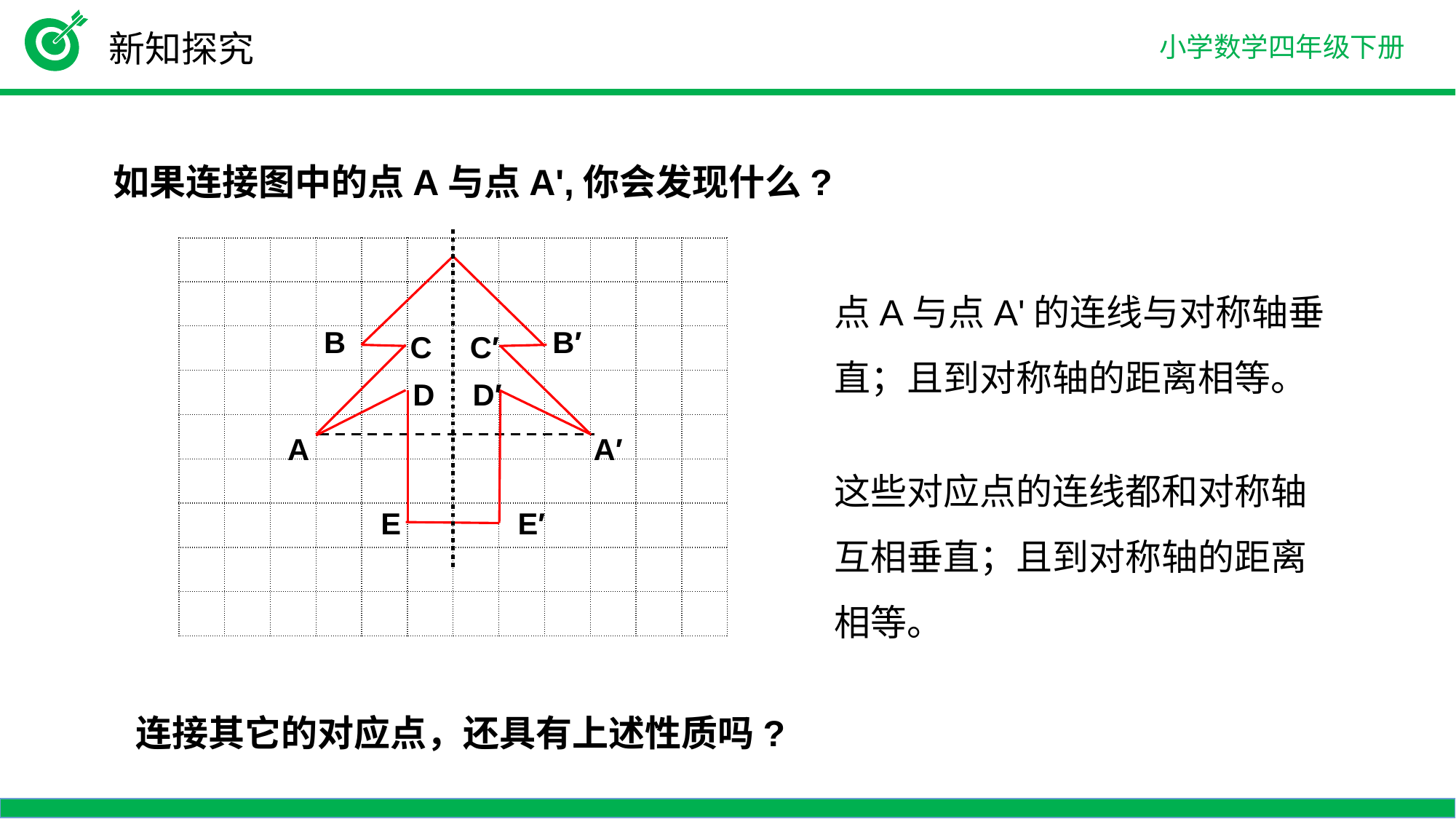

新知探究
如果连接图中的点A与点A',你会发现什么?
|  |  |  |  |  |  |  |  |  |  |  |  |
| --- | --- | --- | --- | --- | --- | --- | --- | --- | --- | --- | --- |
|  |  |  |  |  |  |  |  |  |  |  |  |
|  |  |  |  |  |  |  |  |  |  |  |  |
|  |  |  |  |  |  |  |  |  |  |  |  |
|  |  |  |  |  |  |  |  |  |  |  |  |
|  |  |  |  |  |  |  |  |  |  |  |  |
|  |  |  |  |  |  |  |  |  |  |  |  |
|  |  |  |  |  |  |  |  |  |  |  |  |
|  |  |  |  |  |  |  |  |  |  |  |  |
点A与点A'的连线与对称轴垂直；且到对称轴的距离相等。
B
B′
C
C′
D
D′
A
A′
这些对应点的连线都和对称轴互相垂直；且到对称轴的距离相等。
E
E′
连接其它的对应点，还具有上述性质吗?